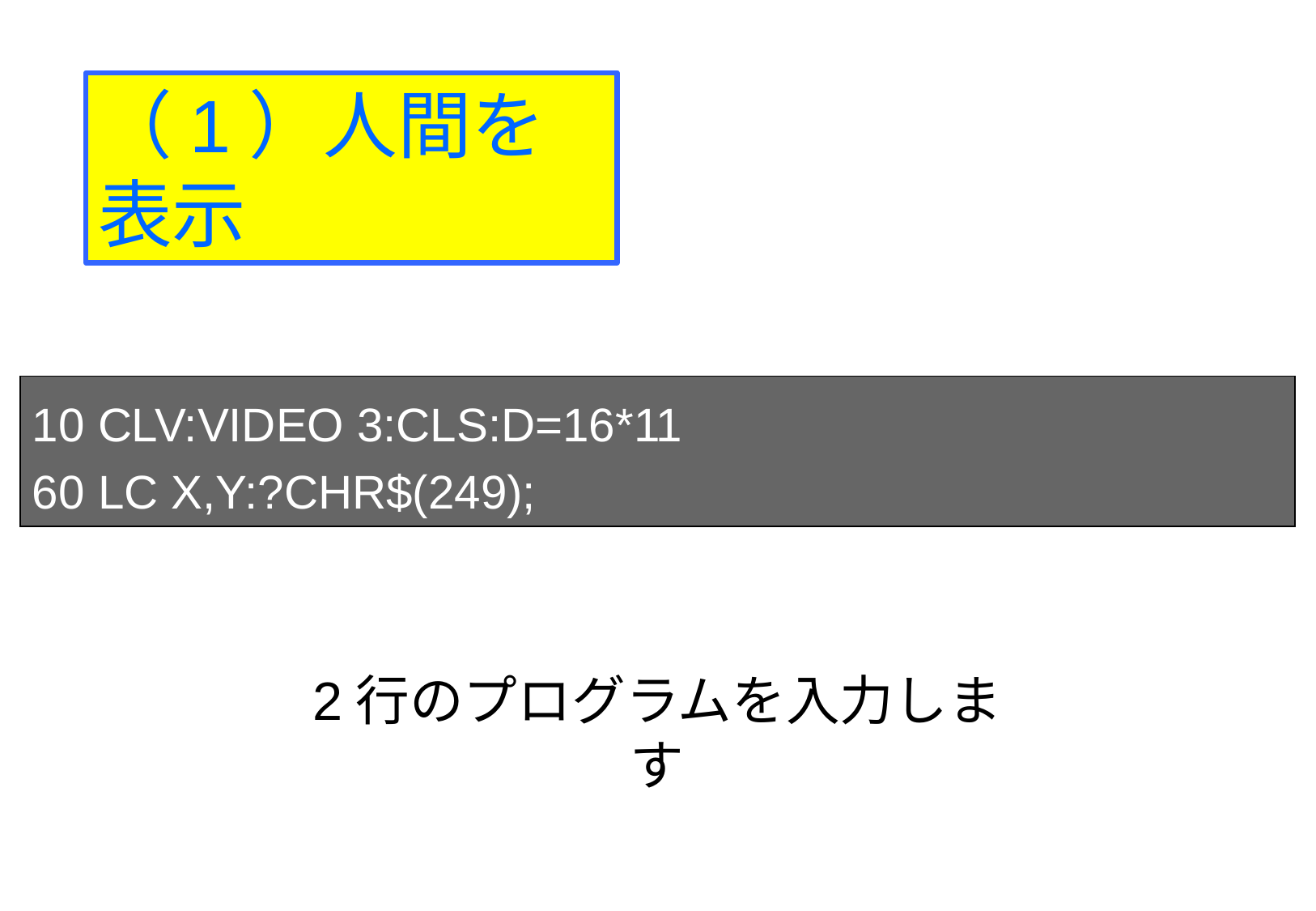

（1）人間を表示
10 CLV:VIDEO 3:CLS:D=16*11
60 LC X,Y:?CHR$(249);
2行のプログラムを入力します